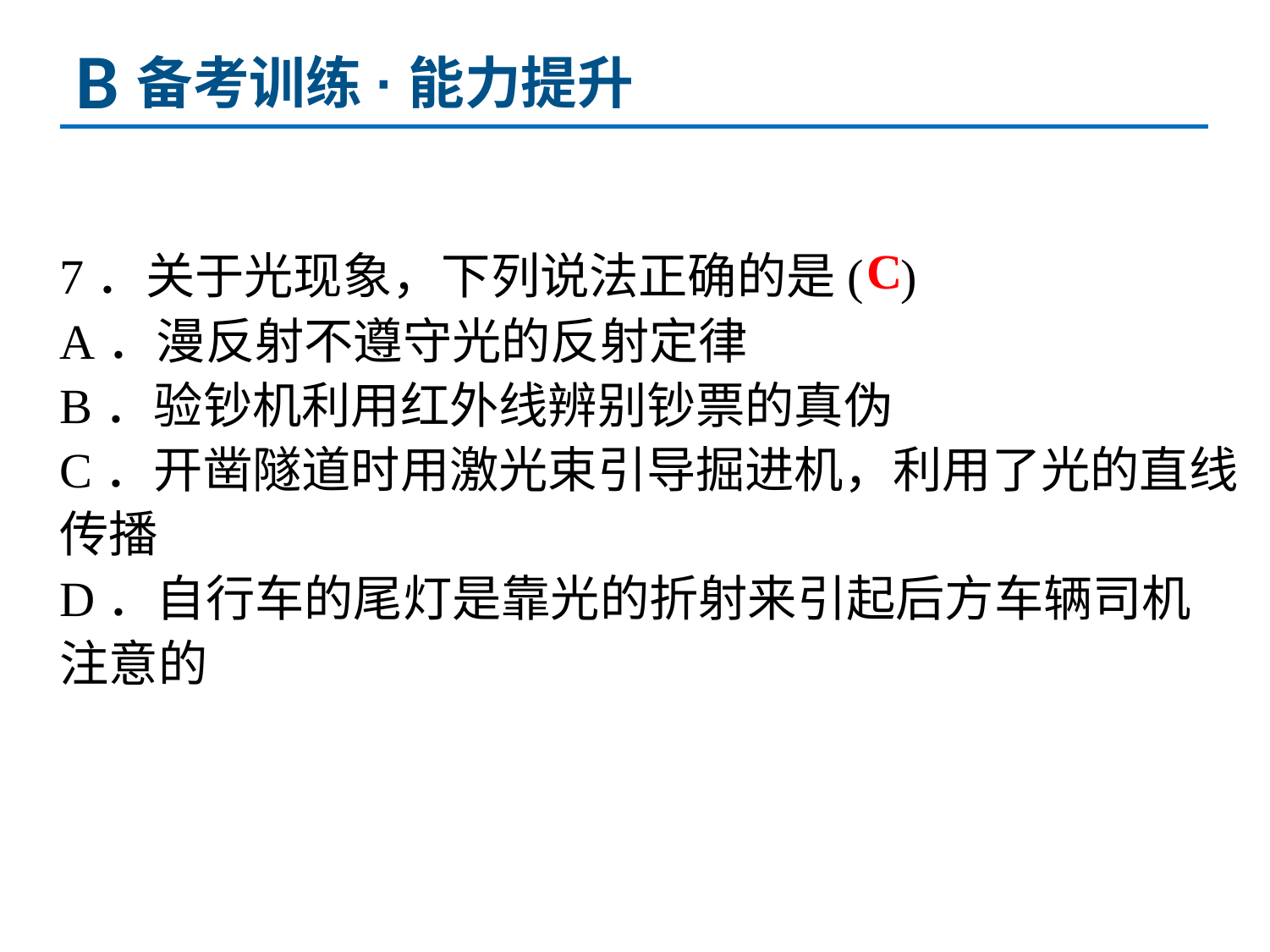

B
备考训练·能力提升
7．关于光现象，下列说法正确的是(   )
A．漫反射不遵守光的反射定律
B．验钞机利用红外线辨别钞票的真伪
C．开凿隧道时用激光束引导掘进机，利用了光的直线传播
D．自行车的尾灯是靠光的折射来引起后方车辆司机注意的
C